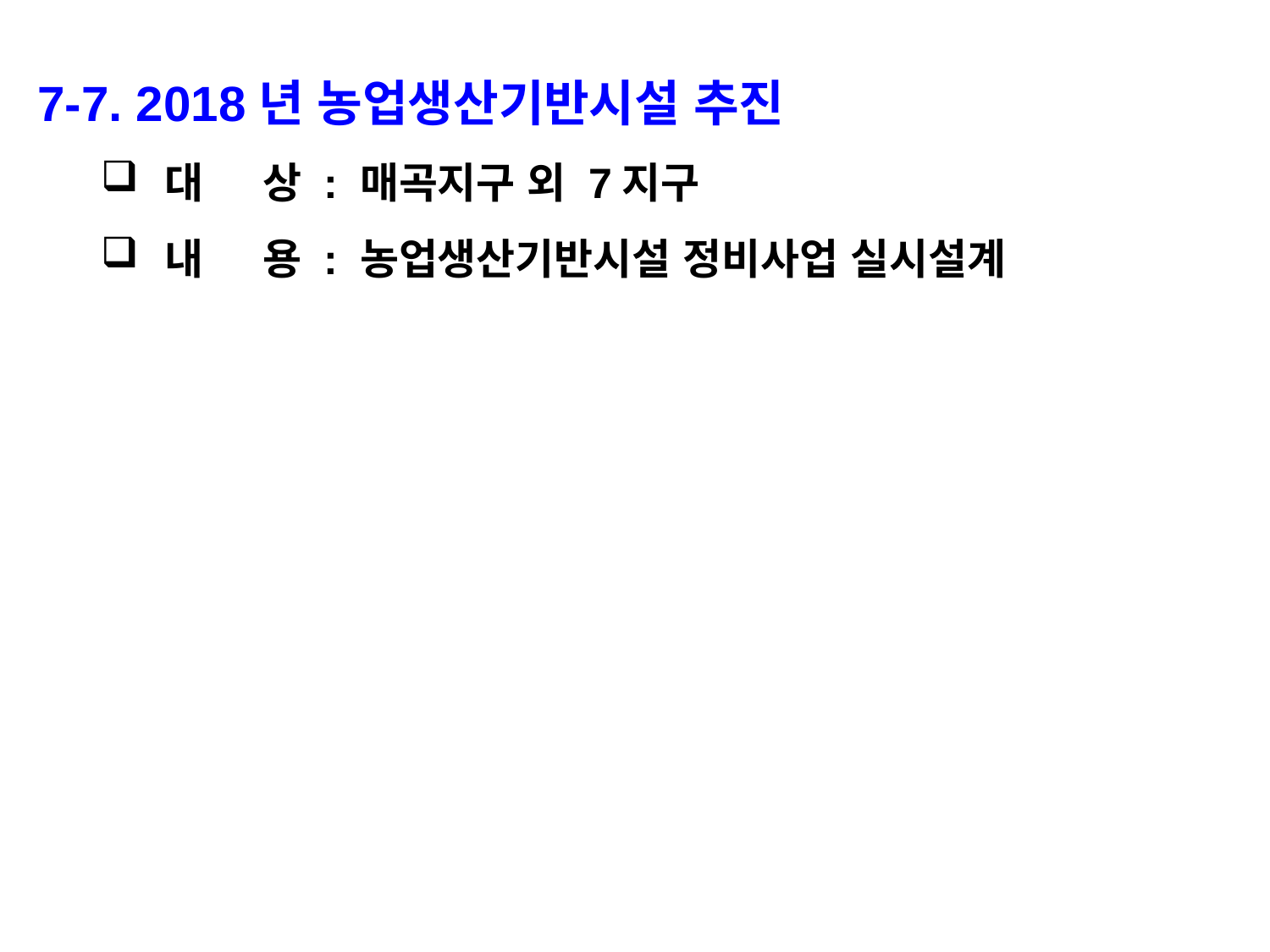

7-7. 2018년 농업생산기반시설 추진
대     상 : 매곡지구 외 7지구
내     용 : 농업생산기반시설 정비사업 실시설계